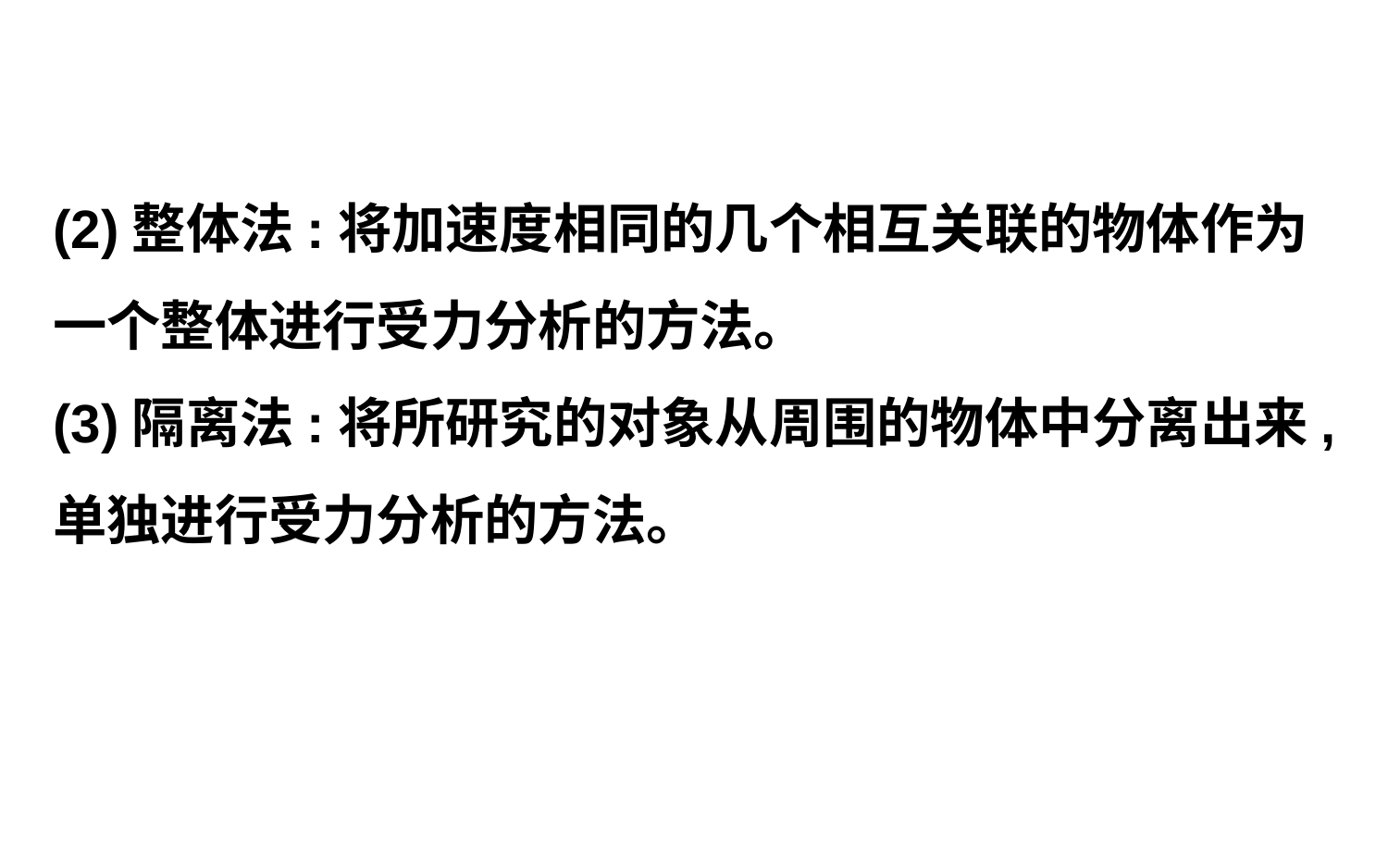

(2)整体法:将加速度相同的几个相互关联的物体作为一个整体进行受力分析的方法。
(3)隔离法:将所研究的对象从周围的物体中分离出来,单独进行受力分析的方法。